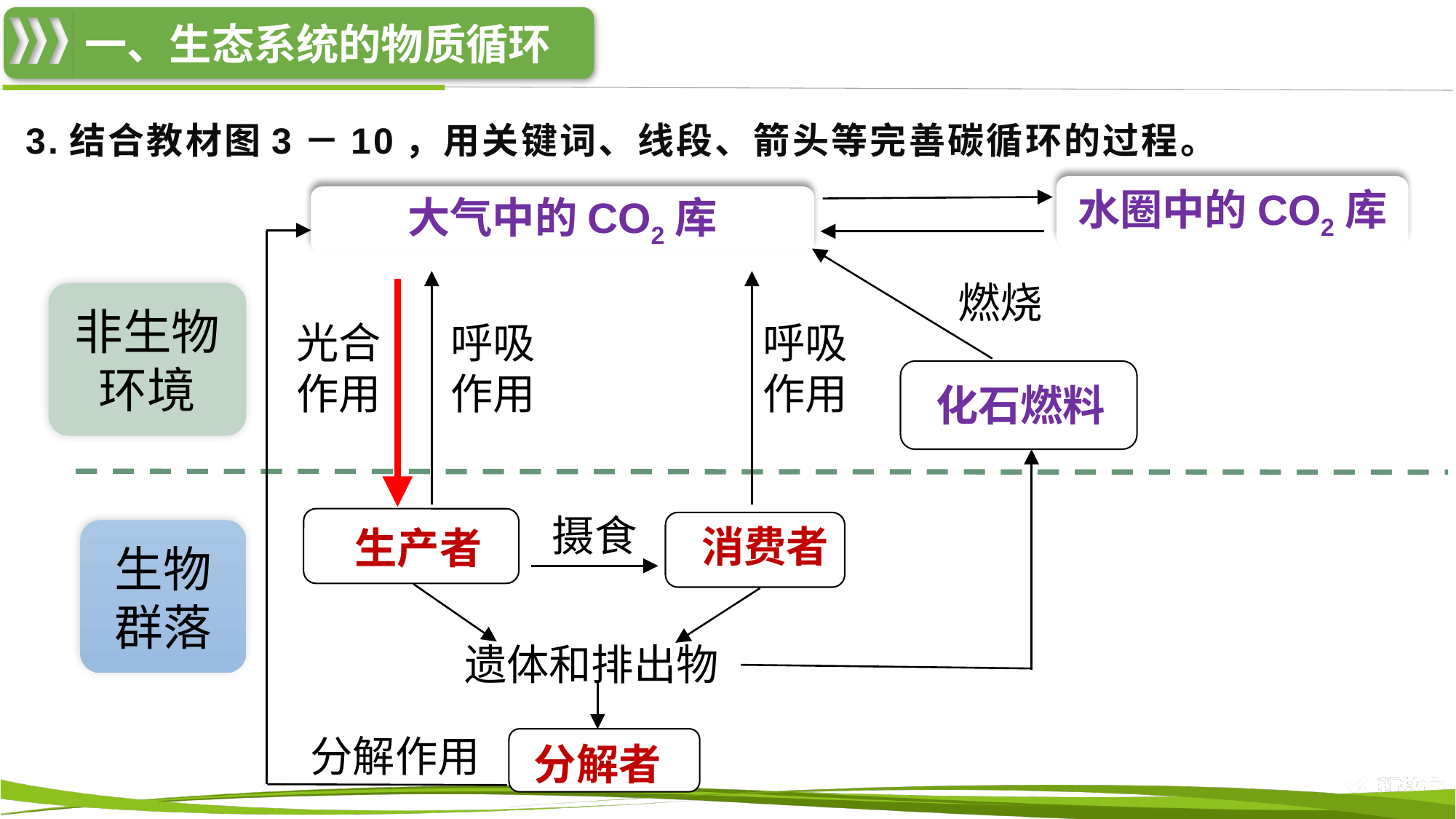

3.结合教材图3－10，用关键词、线段、箭头等完善碳循环的过程。
水圈中的CO2库
大气中的CO2库
燃烧
呼吸作用
非生物环境
光合作用
呼吸作用

化石燃料
摄食

生产者

消费者
生物
群落
遗体和排出物
分解作用

分解者